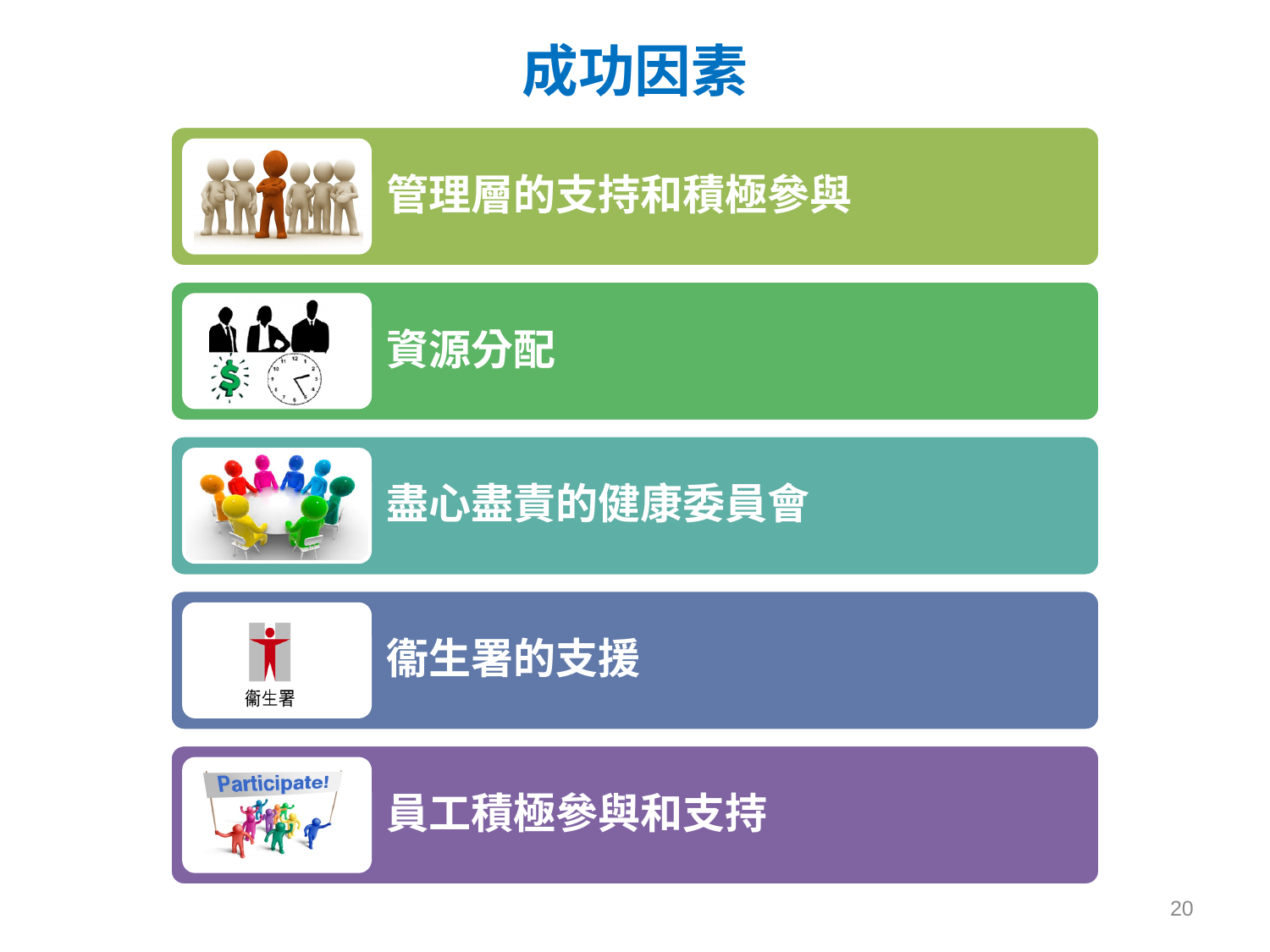

成功因素
管理層的支持和積極參與
資源分配
盡心盡責的健康委員會
衞生署的支援
員工積極參與和支持
20